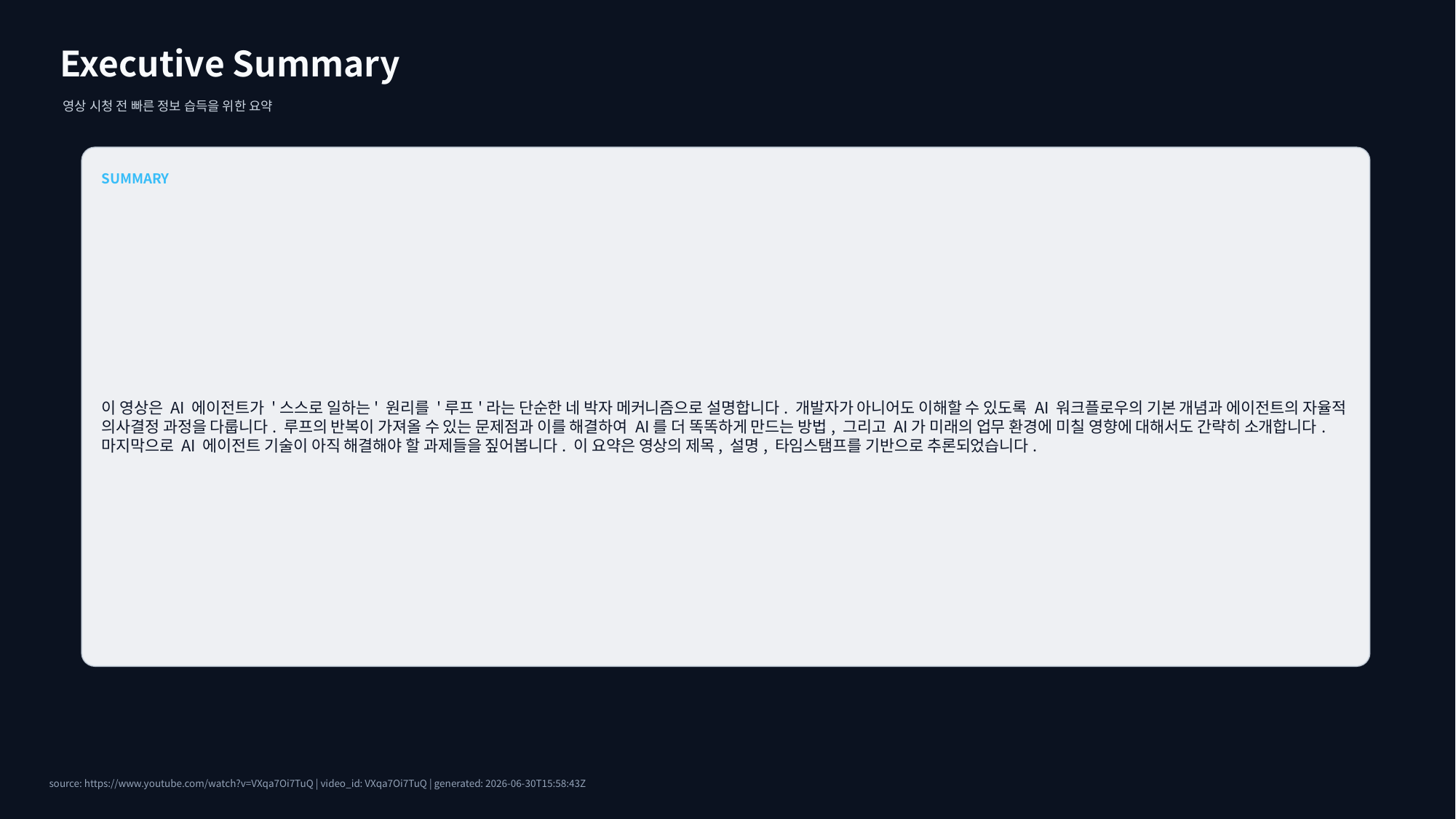

Executive Summary
영상 시청 전 빠른 정보 습득을 위한 요약

SUMMARY
이 영상은 AI 에이전트가 '스스로 일하는' 원리를 '루프'라는 단순한 네 박자 메커니즘으로 설명합니다. 개발자가 아니어도 이해할 수 있도록 AI 워크플로우의 기본 개념과 에이전트의 자율적 의사결정 과정을 다룹니다. 루프의 반복이 가져올 수 있는 문제점과 이를 해결하여 AI를 더 똑똑하게 만드는 방법, 그리고 AI가 미래의 업무 환경에 미칠 영향에 대해서도 간략히 소개합니다. 마지막으로 AI 에이전트 기술이 아직 해결해야 할 과제들을 짚어봅니다. 이 요약은 영상의 제목, 설명, 타임스탬프를 기반으로 추론되었습니다.
source: https://www.youtube.com/watch?v=VXqa7Oi7TuQ | video_id: VXqa7Oi7TuQ | generated: 2026-06-30T15:58:43Z